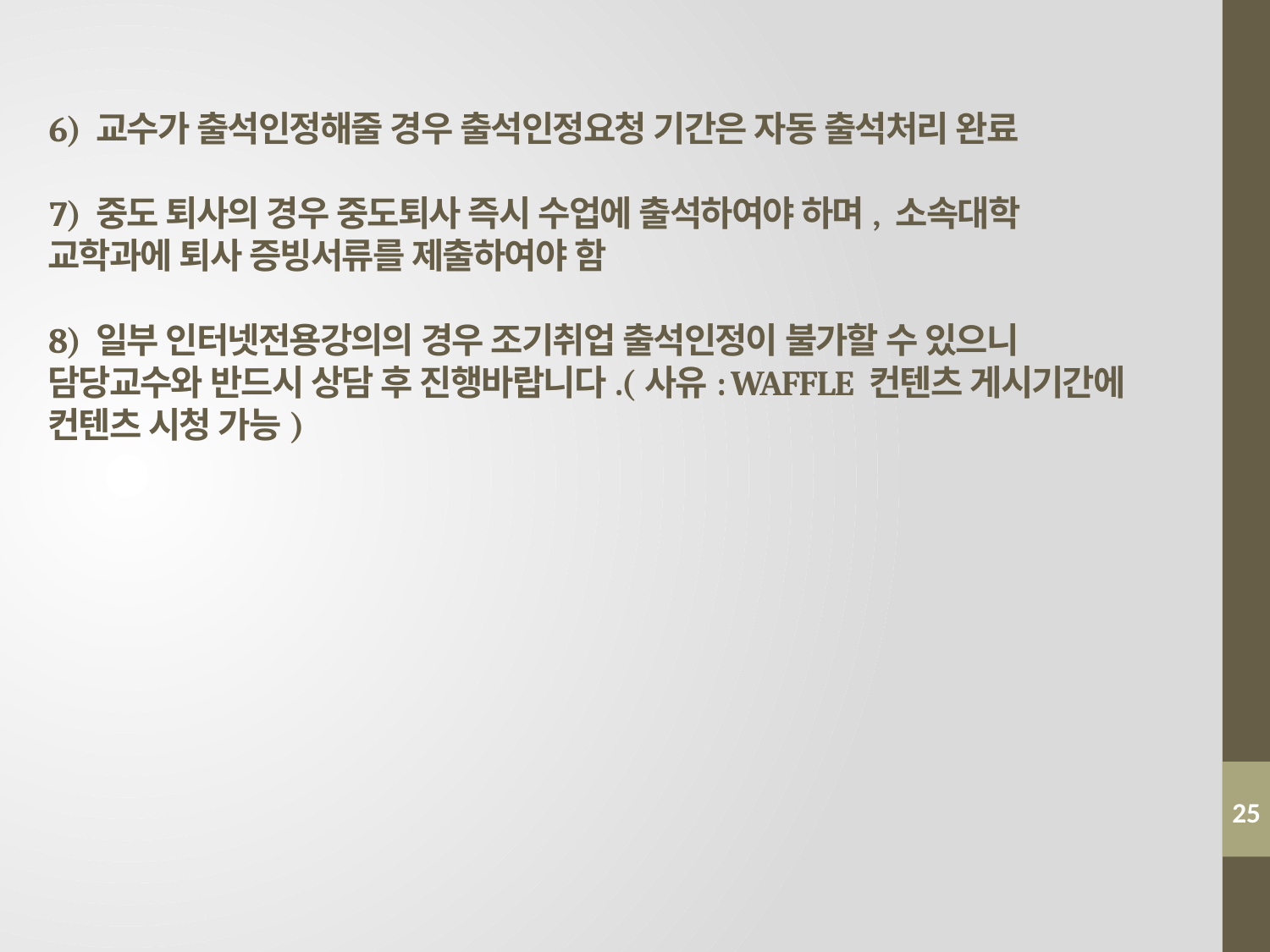

# 6) 교수가 출석인정해줄 경우 출석인정요청 기간은 자동 출석처리 완료 7) 중도 퇴사의 경우 중도퇴사 즉시 수업에 출석하여야 하며, 소속대학     교학과에 퇴사 증빙서류를 제출하여야 함 8) 일부 인터넷전용강의의 경우 조기취업 출석인정이 불가할 수 있으니 담당교수와 반드시 상담 후 진행바랍니다.(사유: WAFFLE 컨텐츠 게시기간에 컨텐츠 시청 가능)
25